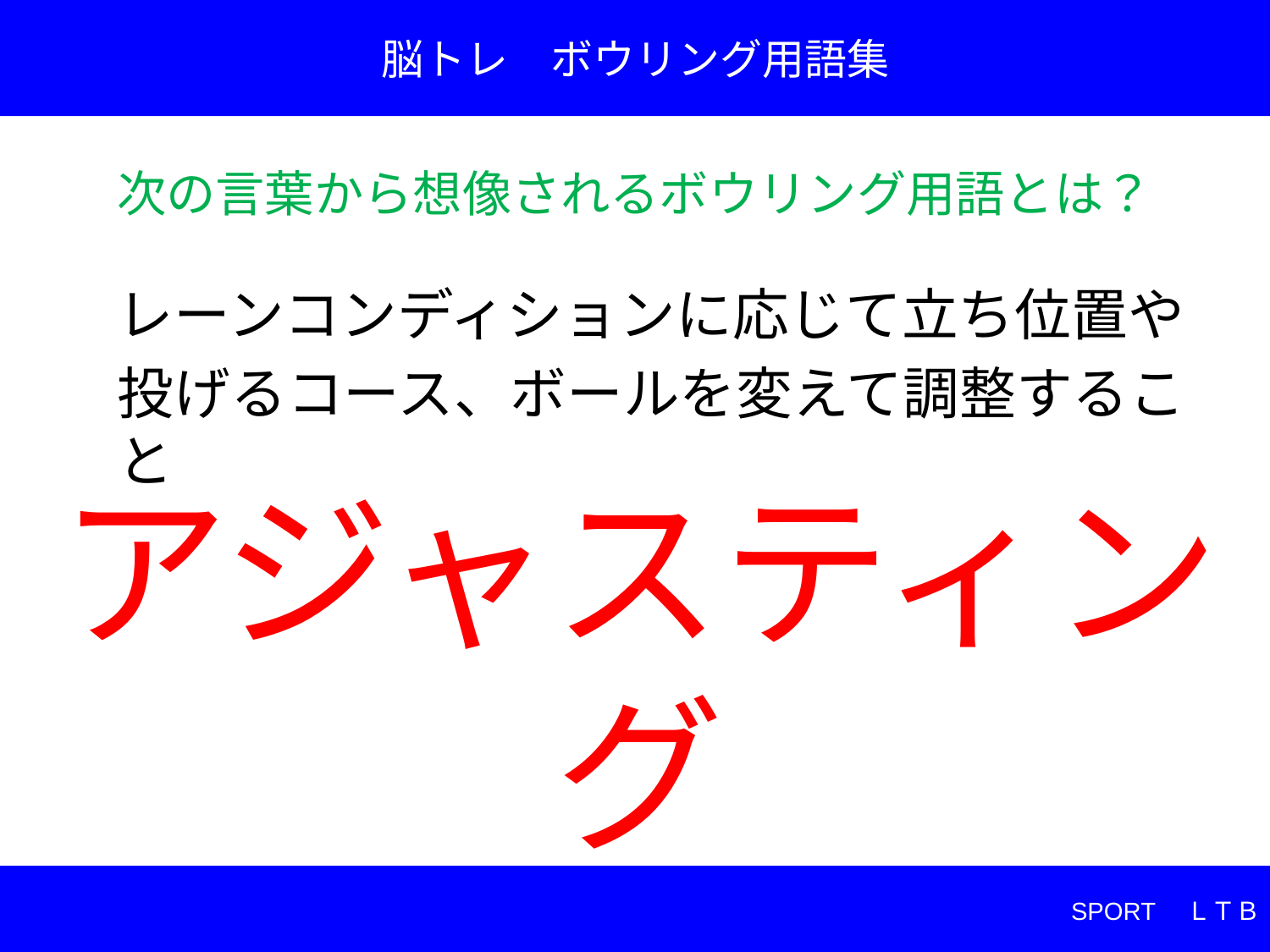

脳トレ　ボウリング用語集
次の言葉から想像されるボウリング用語とは？
レーンコンディションに応じて立ち位置や
投げるコース、ボールを変えて調整すること
# アジャスティング
SPORT　ＬＴＢ